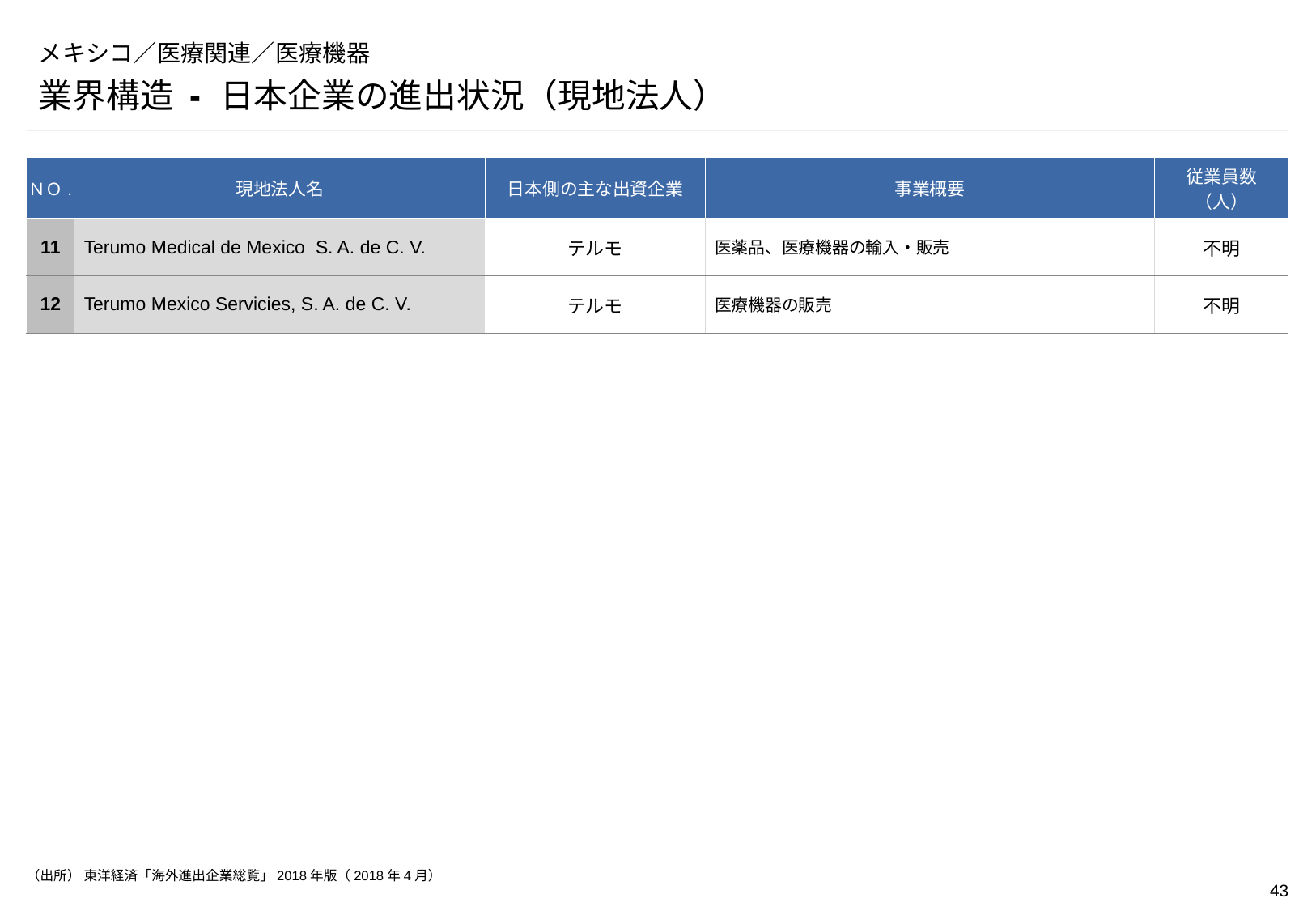

# メキシコ／医療関連／医療機器
業界構造 - 日本企業の進出状況（現地法人）
| ＮＯ. | 現地法人名 | 日本側の主な出資企業 | 事業概要 | 従業員数（人） |
| --- | --- | --- | --- | --- |
| 11 | Terumo Medical de Mexico S. A. de C. V. | テルモ | 医薬品、医療機器の輸入・販売 | 不明 |
| 12 | Terumo Mexico Servicies, S. A. de C. V. | テルモ | 医療機器の販売 | 不明 |
（出所） 東洋経済「海外進出企業総覧」2018年版（2018年4月）